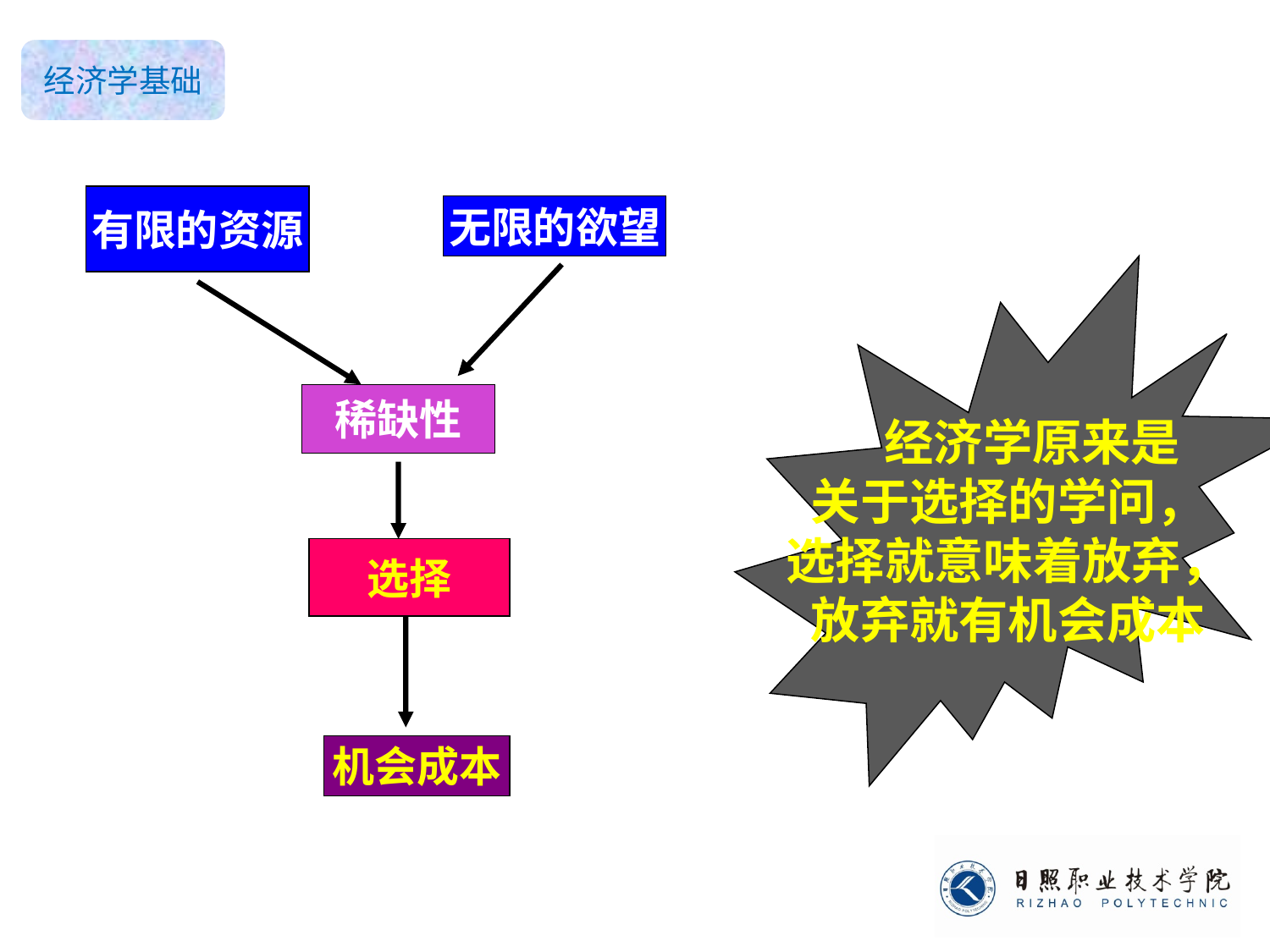

有限的资源
无限的欲望

稀缺性

选择

机会成本
    经济学原来是
关于选择的学问，
选择就意味着放弃，
放弃就有机会成本